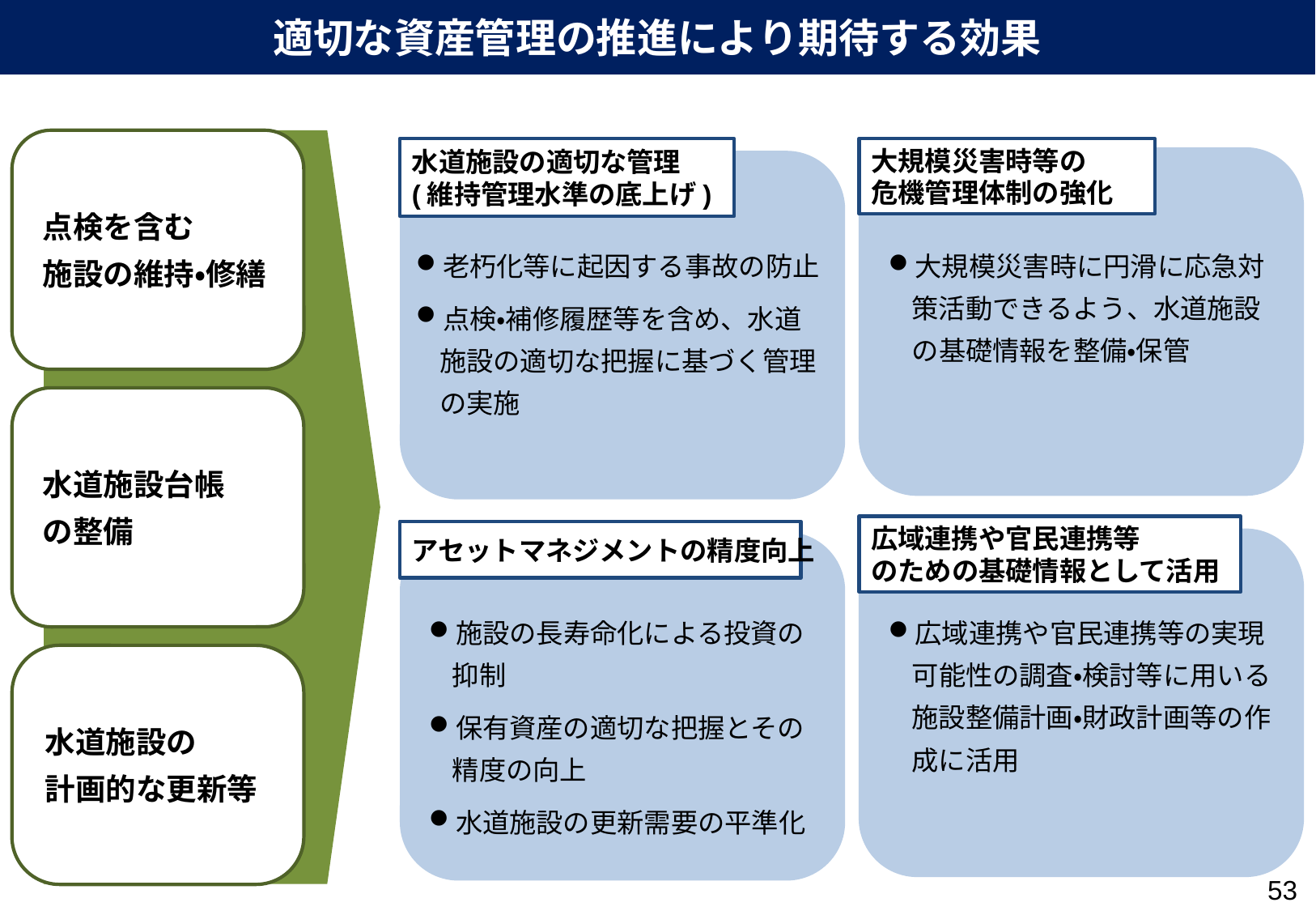

適切な資産管理の推進により期待する効果
点検を含む
施設の維持・修繕

水道施設の適切な管理
(維持管理水準の底上げ)
大規模災害時等の
危機管理体制の強化

老朽化等に起因する事故の防止
点検・補修履歴等を含め、水道施設の適切な把握に基づく管理の実施
大規模災害時に円滑に応急対策活動できるよう、水道施設の基礎情報を整備・保管
水道施設台帳
の整備
広域連携や官民連携等
のための基礎情報として活用
アセットマネジメントの精度向上

施設の長寿命化による投資の抑制
保有資産の適切な把握とその精度の向上
水道施設の更新需要の平準化
広域連携や官民連携等の実現可能性の調査・検討等に用いる施設整備計画・財政計画等の作成に活用
水道施設の
計画的な更新等
53